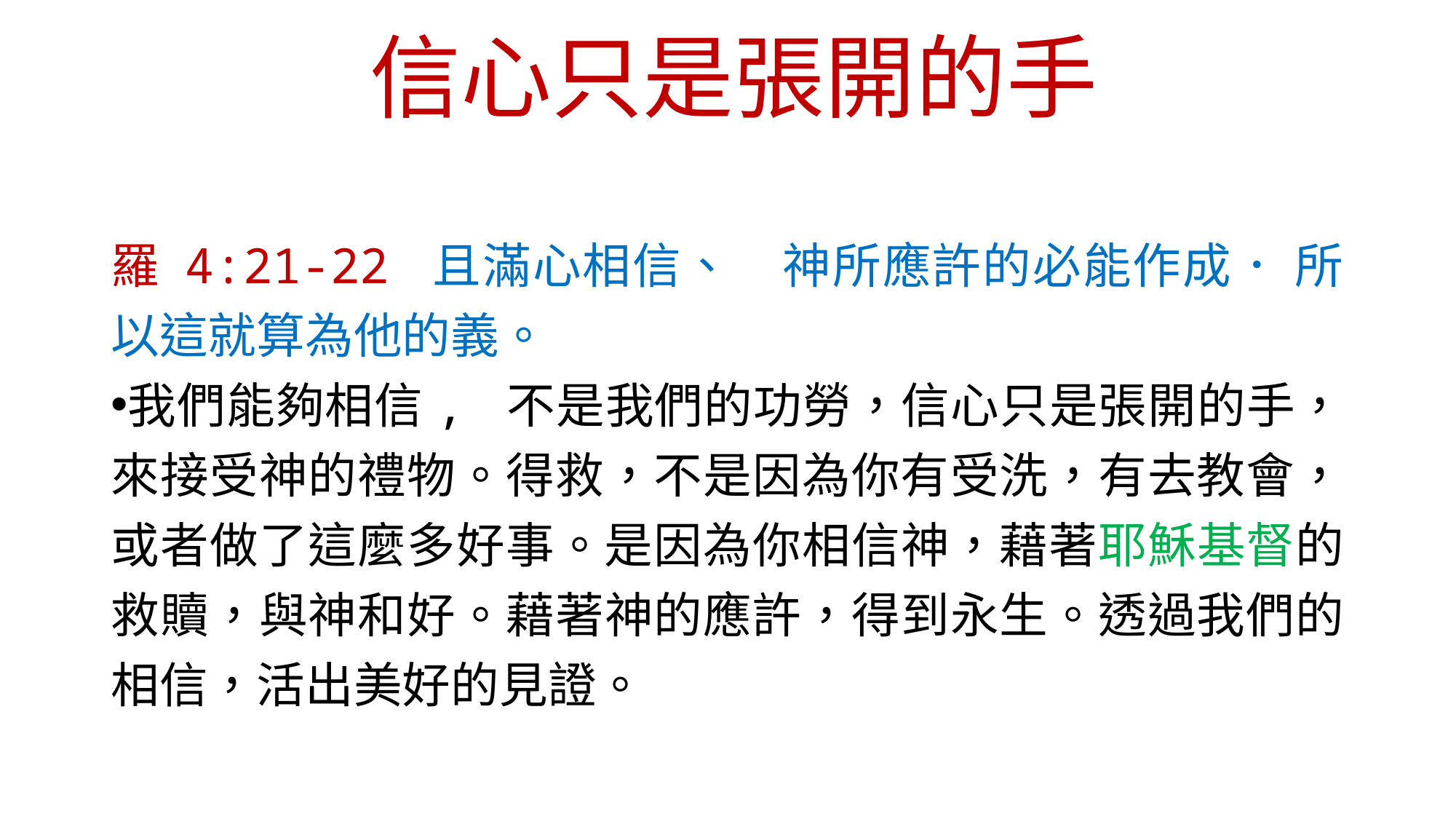

# 信心只是張開的手
羅 4:21-22 且滿心相信、　神所應許的必能作成． 所以這就算為他的義。
我們能夠相信, 不是我們的功勞，信心只是張開的手，來接受神的禮物。得救，不是因為你有受洗，有去教會，或者做了這麼多好事。是因為你相信神，藉著耶穌基督的救贖，與神和好。藉著神的應許，得到永生。透過我們的相信，活出美好的見證。